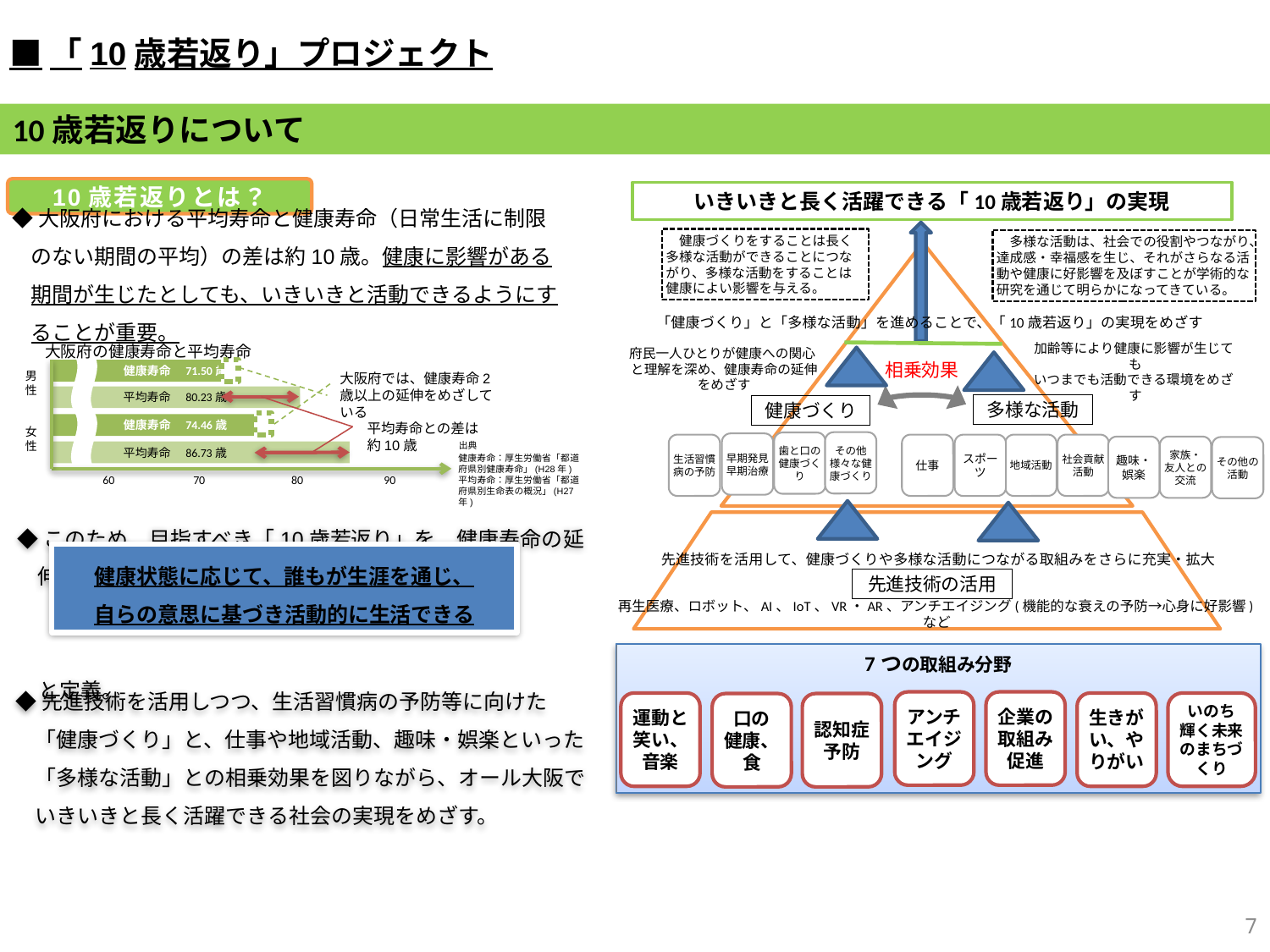

■「10歳若返り」プロジェクト
10歳若返りについて
     R2.9.4
広域調整室
10歳若返りとは？
いきいきと長く活躍できる「10歳若返り」の実現
◆大阪府における平均寿命と健康寿命（日常生活に制限のない期間の平均）の差は約10歳。健康に影響がある期間が生じたとしても、いきいきと活動できるようにすることが重要。

　健康づくりをすることは長く多様な活動ができることにつながり、多様な活動をすることは健康によい影響を与える。
　多様な活動は、社会での役割やつながり、達成感・幸福感を生じ、それがさらなる活動や健康に好影響を及ぼすことが学術的な研究を通じて明らかになってきている。

「健康づくり」と「多様な活動」を進めることで、「10歳若返り」の実現をめざす
大阪府の健康寿命と平均寿命
　　　　　健康寿命　71.50歳

男性
大阪府では、健康寿命2歳以上の延伸をめざしている
　　　　　平均寿命　80.23歳

平均寿命との差は
約10歳
　　　　　健康寿命　74.46歳
女性
出典
　　　　　平均寿命　86.73歳
健康寿命：厚生労働省「都道府県別健康寿命」(H28年)
平均寿命：厚生労働省「都道府県別生命表の概況」(H27年)
60
70
80
90

府民一人ひとりが健康への関心と理解を深め、健康寿命の延伸をめざす
相乗効果

加齢等により健康に影響が生じても
いつまでも活動できる環境をめざす
多様な活動

健康づくり
その他様々な健康づくり
歯と口の健康づくり
早期発見
早期治療
生活習慣病の予防
地域活動
社会貢献
活動
仕事
スポーツ
趣味・
娯楽
家族・
友人との交流
その他の
活動

◆このため、目指すべき「10歳若返り」を　健康寿命の延伸に加え、

　と定義。

健康状態に応じて、誰もが生涯を通じ、
自らの意思に基づき活動的に生活できる
先進技術を活用して、健康づくりや多様な活動につながる取組みをさらに充実・拡大
先進技術の活用
再生医療、ロボット、AI、IoT、VR・AR、アンチエイジング(機能的な衰えの予防→心身に好影響)など
7つの取組み分野

◆先進技術を活用しつつ、生活習慣病の予防等に向けた「健康づくり」と、仕事や地域活動、趣味・娯楽といった「多様な活動」との相乗効果を図りながら、オール大阪でいきいきと長く活躍できる社会の実現をめざす。
アンチエイジング
企業の取組み促進
運動と笑い、音楽
運動と笑い、音楽
生きがい、やりがい
いのち
輝く未来のまちづくり
口の
健康、食
認知症予防
7